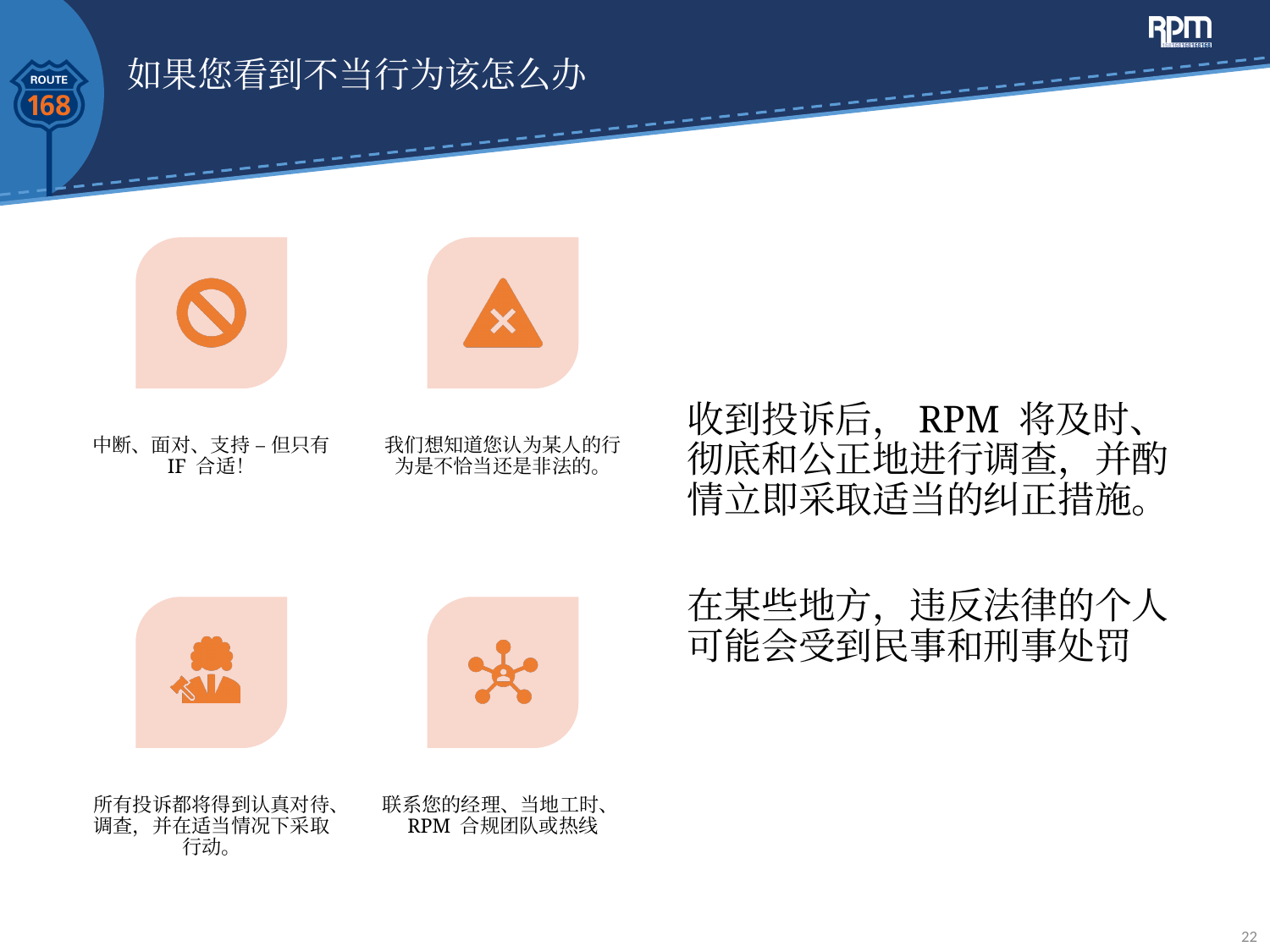

# 如果您看到不当行为该怎么办
收到投诉后，RPM 将及时、彻底和公正地进行调查，并酌情立即采取适当的纠正措施。

在某些地方，违反法律的个人可能会受到民事和刑事处罚
中断、面对、支持 – 但只有 iF 合适！
我们想知道您认为某人的行为是不恰当还是非法的。
所有投诉都将得到认真对待、调查，并在适当情况下采取行动。
联系您的经理、当地工时、rpm 合规团队或热线
22